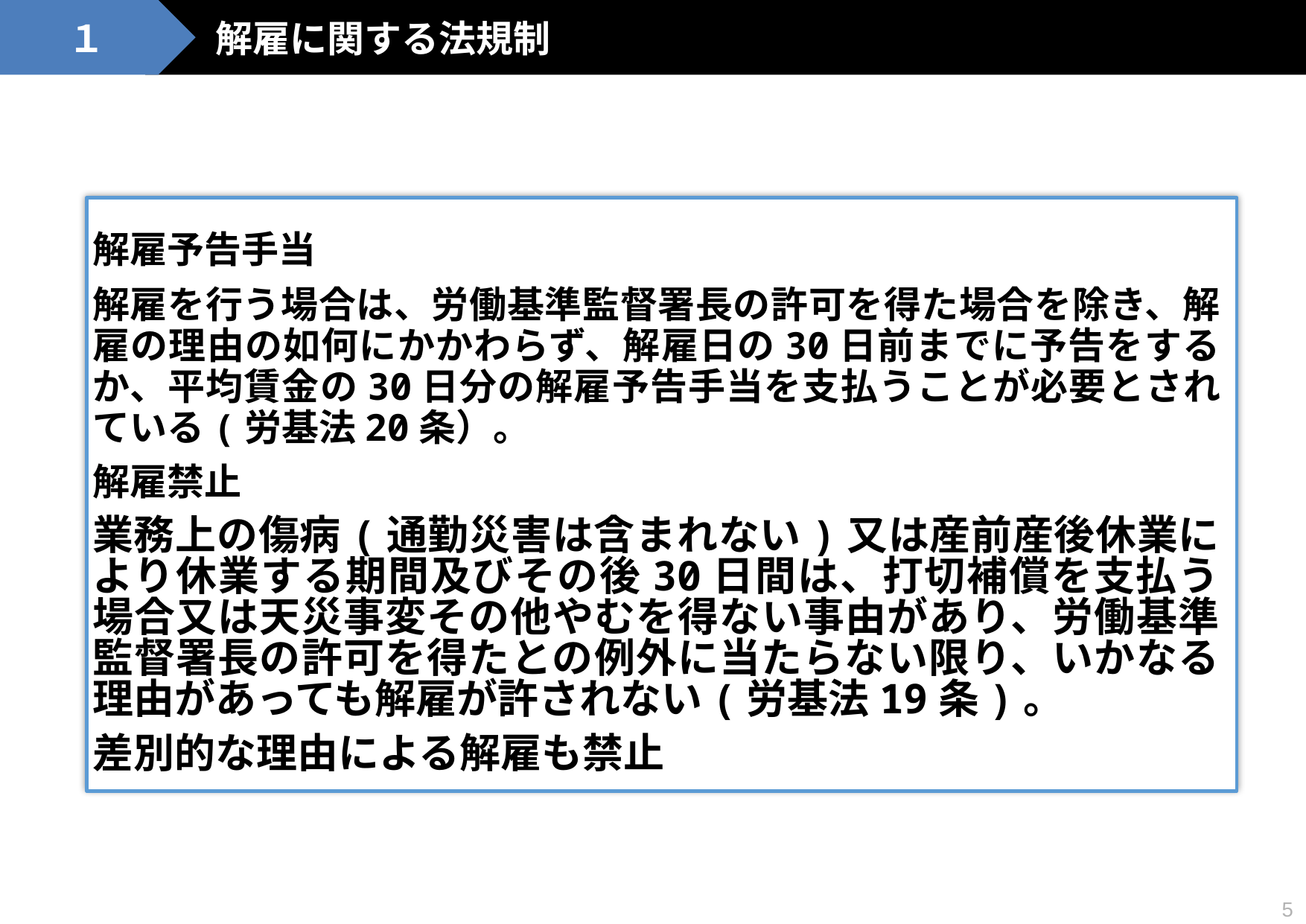

解雇に関する法規制
１

解雇予告手当
解雇を行う場合は、労働基準監督署長の許可を得た場合を除き、解雇の理由の如何にかかわらず、解雇日の30日前までに予告をするか、平均賃金の30日分の解雇予告手当を支払うことが必要とされている(労基法20条）。
解雇禁止
業務上の傷病(通勤災害は含まれない)又は産前産後休業により休業する期間及びその後30日間は、打切補償を支払う場合又は天災事変その他やむを得ない事由があり、労働基準監督署長の許可を得たとの例外に当たらない限り、いかなる理由があっても解雇が許されない(労基法19条)。
差別的な理由による解雇も禁止
5